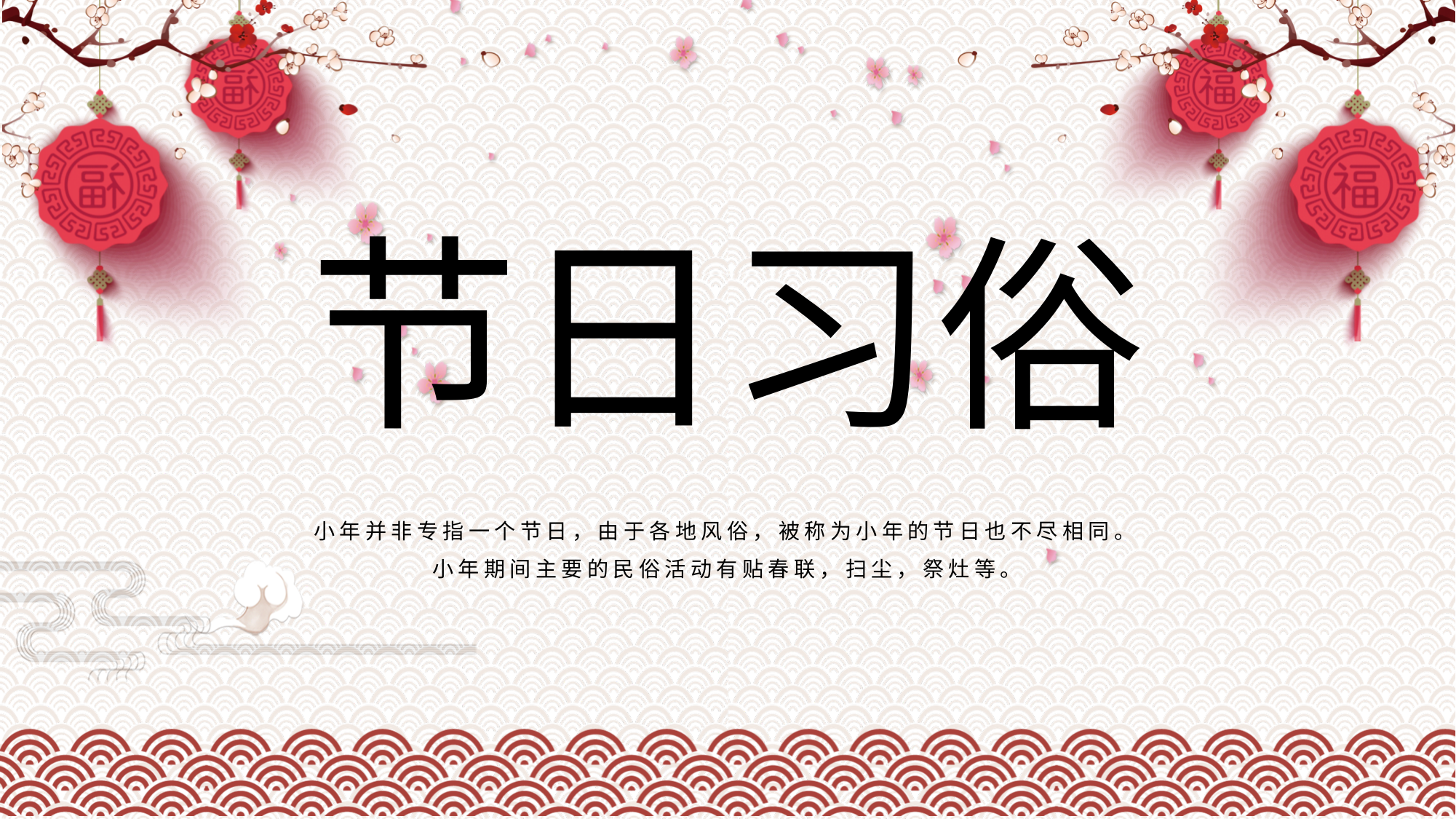

节日习俗
小年并非专指一个节日，由于各地风俗，被称为小年的节日也不尽相同。小年期间主要的民俗活动有贴春联，扫尘，祭灶等。